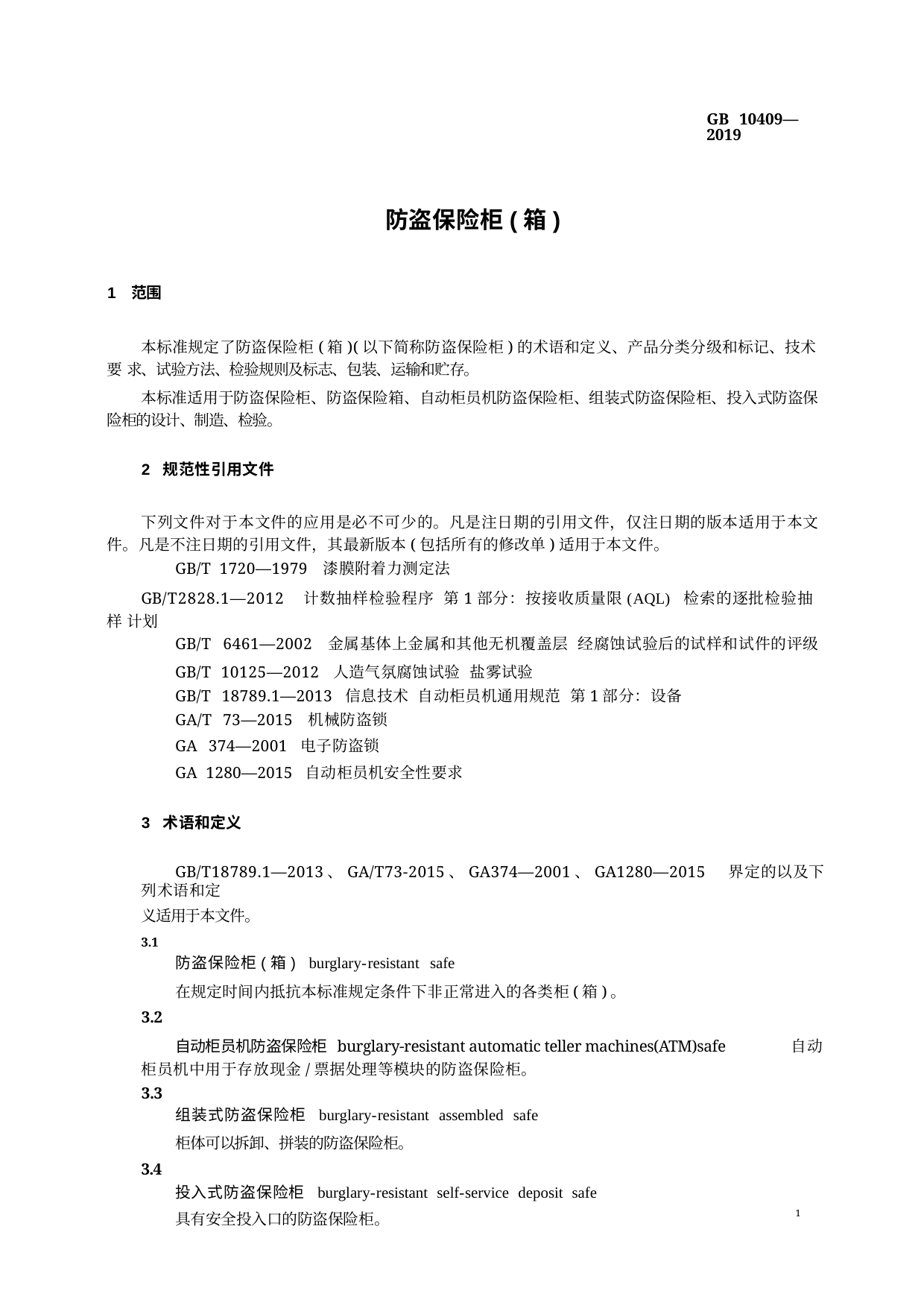

GB 10409—2019

防盗保险柜(箱)

1 范围

本标准规定了防盗保险柜(箱)(以下简称防盗保险柜)的术语和定义、产品分类分级和标记、技术要 求、试验方法、检验规则及标志、包装、运输和贮存。
本标准适用于防盗保险柜、防盗保险箱、自动柜员机防盗保险柜、组装式防盗保险柜、投入式防盗保 险柜的设计、制造、检验。

2  规范性引用文件

下列文件对于本文件的应用是必不可少的。凡是注日期的引用文件，仅注日期的版本适用于本文 件。凡是不注日期的引用文件，其最新版本(包括所有的修改单)适用于本文件。
GB/T  1720—1979 漆膜附着力测定法
GB/T2828.1—2012   计数抽样检验程序  第1部分：按接收质量限(AQL)  检索的逐批检验抽样 计划
GB/T 6461—2002 金属基体上金属和其他无机覆盖层  经腐蚀试验后的试样和试件的评级
GB/T  10125—2012 人造气氛腐蚀试验  盐雾试验
GB/T 18789.1—2013  信息技术  自动柜员机通用规范  第1部分：设备
GA/T  73—2015 机械防盗锁
GA 374—2001  电子防盗锁
GA  1280—2015  自动柜员机安全性要求

3  术语和定义

GB/T18789.1—2013、GA/T73-2015、GA374—2001、GA1280—2015    界定的以及下列术语和定
义适用于本文件。
3.1
防盗保险柜(箱) burglary-resistant  safe
在规定时间内抵抗本标准规定条件下非正常进入的各类柜(箱)。
3.2
自动柜员机防盗保险柜  burglary-resistant automatic teller machines(ATM)safe                 自动柜员机中用于存放现金/票据处理等模块的防盗保险柜。
3.3
组装式防盗保险柜  burglary-resistant  assembled  safe
柜体可以拆卸、拼装的防盗保险柜。
3.4
投入式防盗保险柜  burglary-resistant  self-service  deposit  safe
具有安全投入口的防盗保险柜。

1